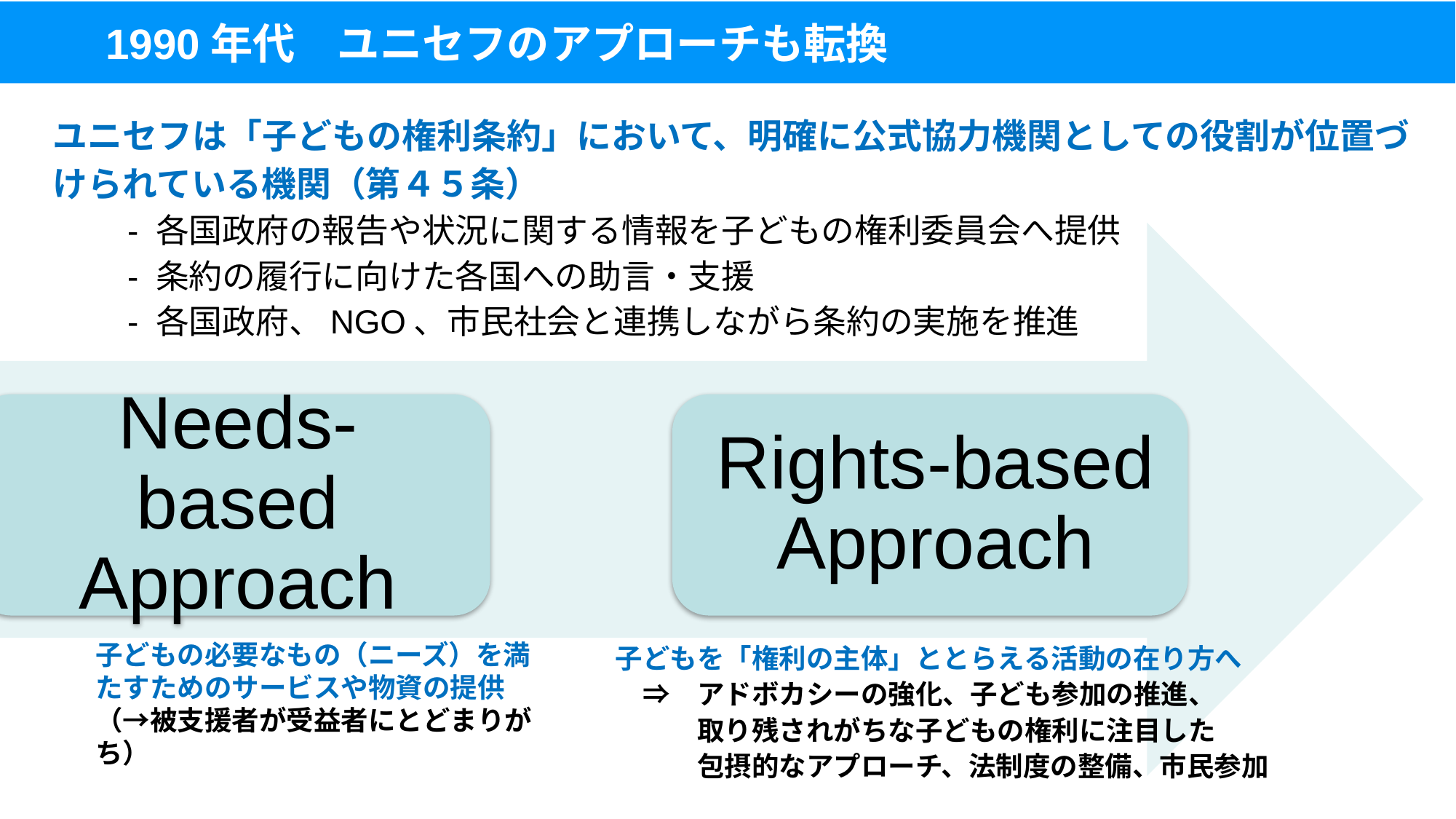

1990年代　ユニセフのアプローチも転換
ユニセフは「子どもの権利条約」において、明確に公式協力機関としての役割が位置づけられている機関（第４５条）
　　- 各国政府の報告や状況に関する情報を子どもの権利委員会へ提供
　　- 条約の履行に向けた各国への助言・支援
　　- 各国政府、NGO、市民社会と連携しながら条約の実施を推進
Needs-based Approach
Rights-based Approach
子どもの必要なもの（ニーズ）を満たすためのサービスや物資の提供
（→被支援者が受益者にとどまりがち）
子どもを「権利の主体」ととらえる活動の在り方へ
　⇒　アドボカシーの強化、子ども参加の推進、
　　　取り残されがちな子どもの権利に注目した
　　　包摂的なアプローチ、法制度の整備、市民参加